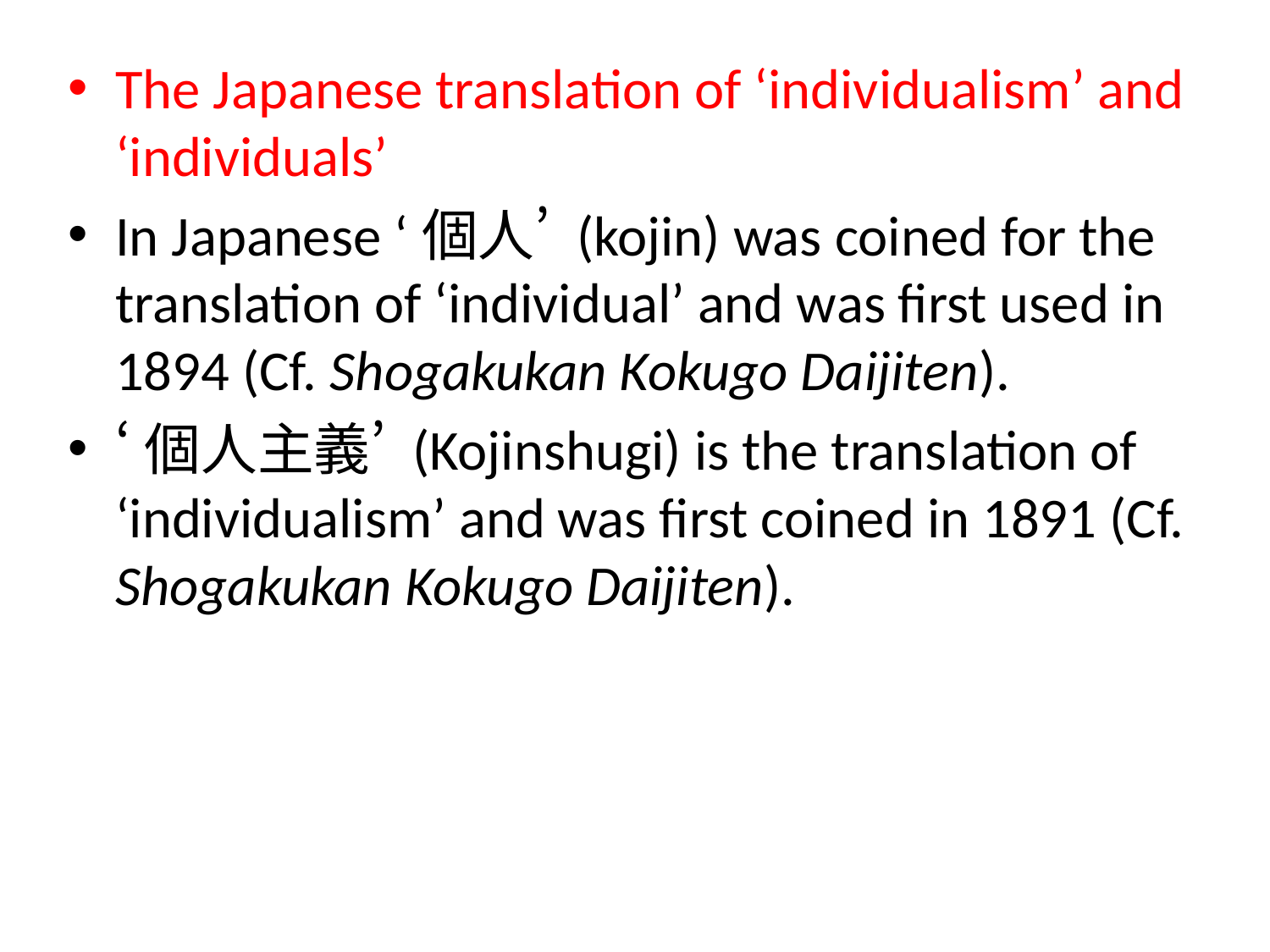

#
The Japanese translation of ‘individualism’ and ‘individuals’
In Japanese ‘個人’ (kojin) was coined for the translation of ‘individual’ and was first used in 1894 (Cf. Shogakukan Kokugo Daijiten).
‘個人主義’ (Kojinshugi) is the translation of ‘individualism’ and was first coined in 1891 (Cf. Shogakukan Kokugo Daijiten).